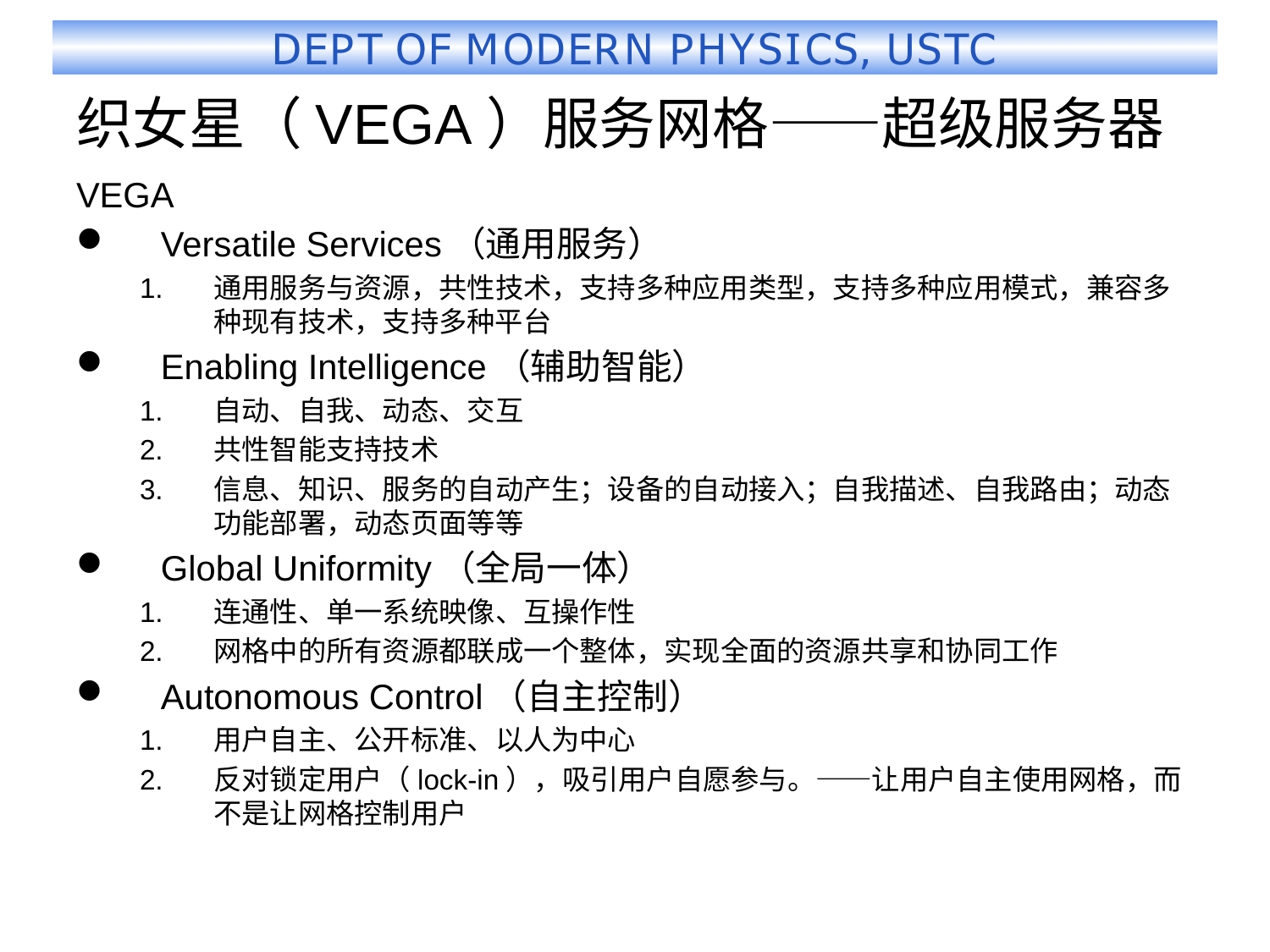

# 织女星（VEGA）服务网格——超级服务器
VEGA
Versatile Services（通用服务）
通用服务与资源，共性技术，支持多种应用类型，支持多种应用模式，兼容多种现有技术，支持多种平台
Enabling Intelligence（辅助智能）
自动、自我、动态、交互
共性智能支持技术
信息、知识、服务的自动产生；设备的自动接入；自我描述、自我路由；动态功能部署，动态页面等等
Global Uniformity（全局一体）
连通性、单一系统映像、互操作性
网格中的所有资源都联成一个整体，实现全面的资源共享和协同工作
Autonomous Control（自主控制）
用户自主、公开标准、以人为中心
反对锁定用户（lock-in），吸引用户自愿参与。——让用户自主使用网格，而不是让网格控制用户